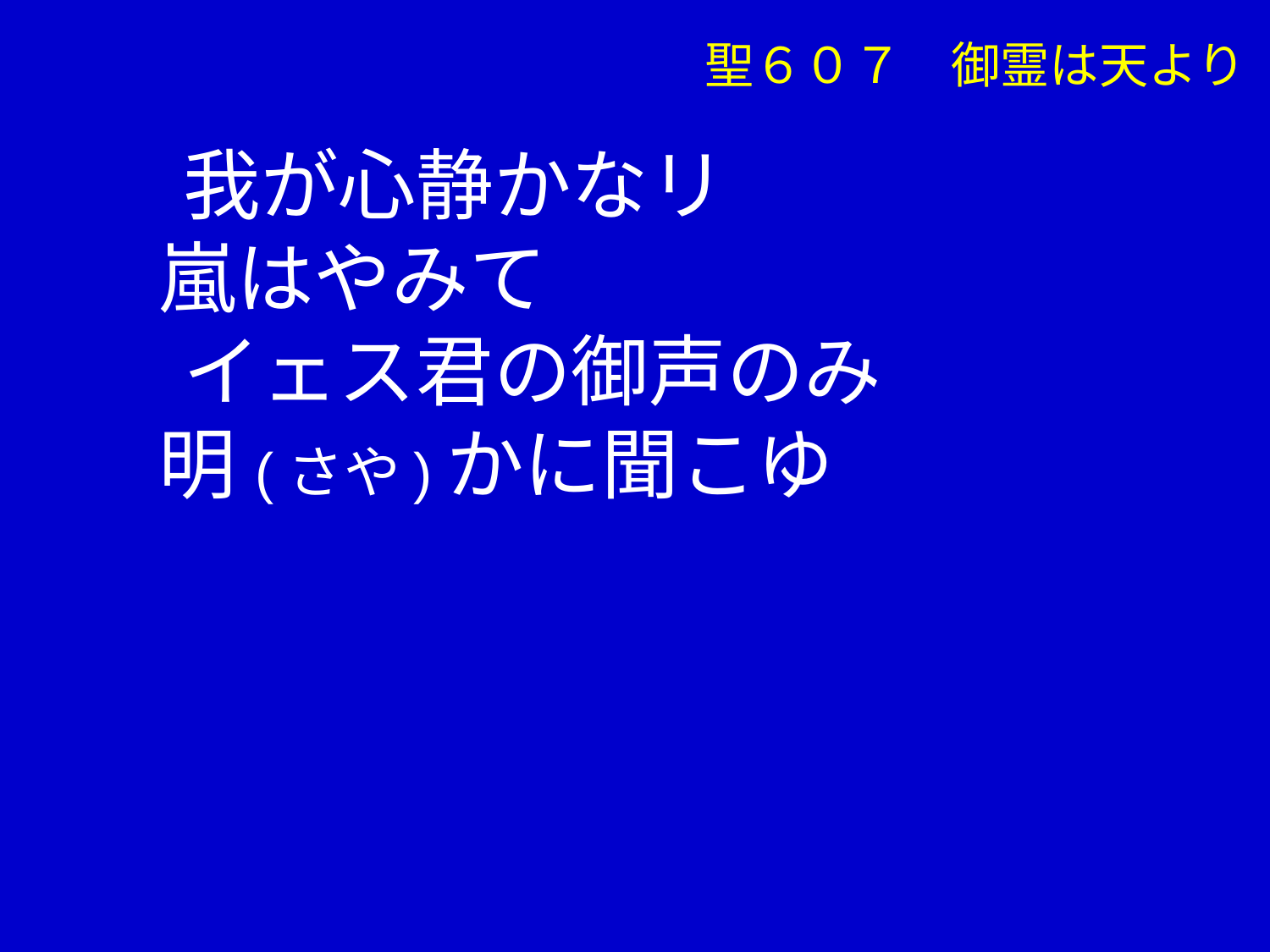

聖６０７　御霊は天より
　 我が心静かなリ
   嵐はやみて
　 イェス君の御声のみ
   明(さや)かに聞こゆ